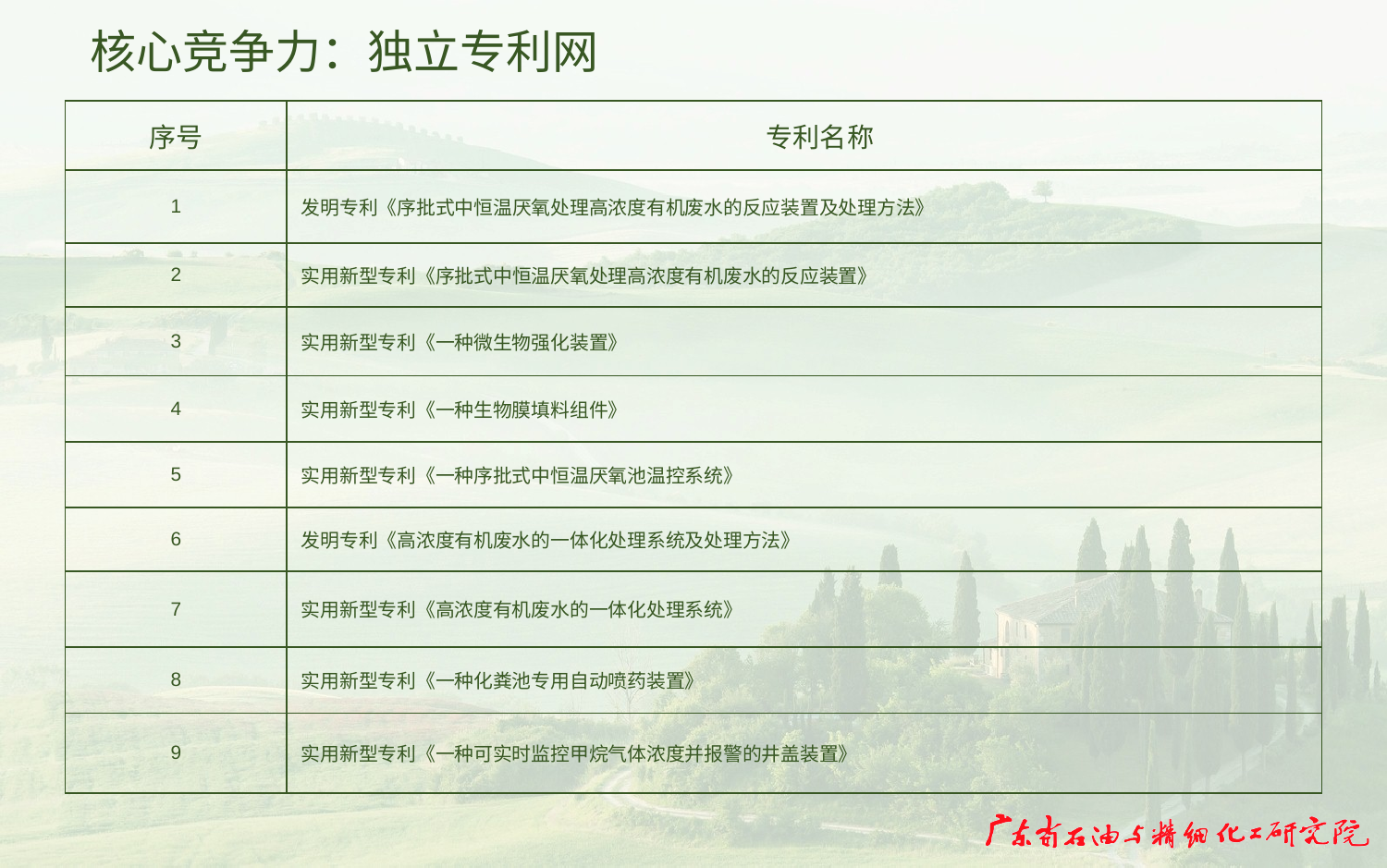

# 核心竞争力：独立专利网
| 序号 | 专利名称 |
| --- | --- |
| 1 | 发明专利《序批式中恒温厌氧处理高浓度有机废水的反应装置及处理方法》 |
| 2 | 实用新型专利《序批式中恒温厌氧处理高浓度有机废水的反应装置》 |
| 3 | 实用新型专利《一种微生物强化装置》 |
| 4 | 实用新型专利《一种生物膜填料组件》 |
| 5 | 实用新型专利《一种序批式中恒温厌氧池温控系统》 |
| 6 | 发明专利《高浓度有机废水的一体化处理系统及处理方法》 |
| 7 | 实用新型专利《高浓度有机废水的一体化处理系统》 |
| 8 | 实用新型专利《一种化粪池专用自动喷药装置》 |
| 9 | 实用新型专利《一种可实时监控甲烷气体浓度并报警的井盖装置》 |